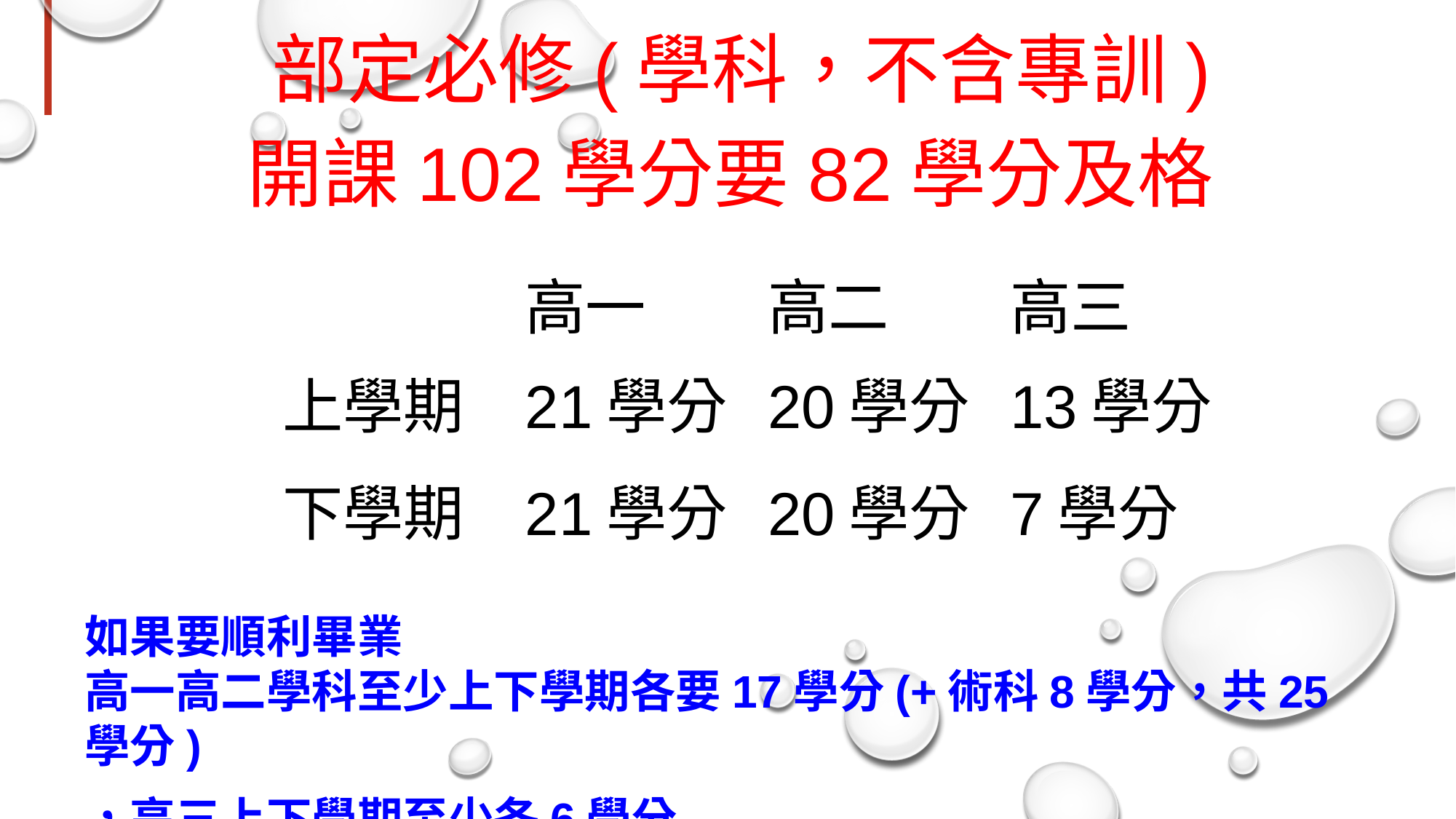

部定必修(學科，不含專訓)
開課102學分要82學分及格
|  | 高一 | 高二 | 高三 |
| --- | --- | --- | --- |
| 上學期 | 21學分 | 20學分 | 13學分 |
| 下學期 | 21學分 | 20學分 | 7學分 |
如果要順利畢業
高一高二學科至少上下學期各要17學分(+術科8學分，共25學分)

，高三上下學期至少各6學分